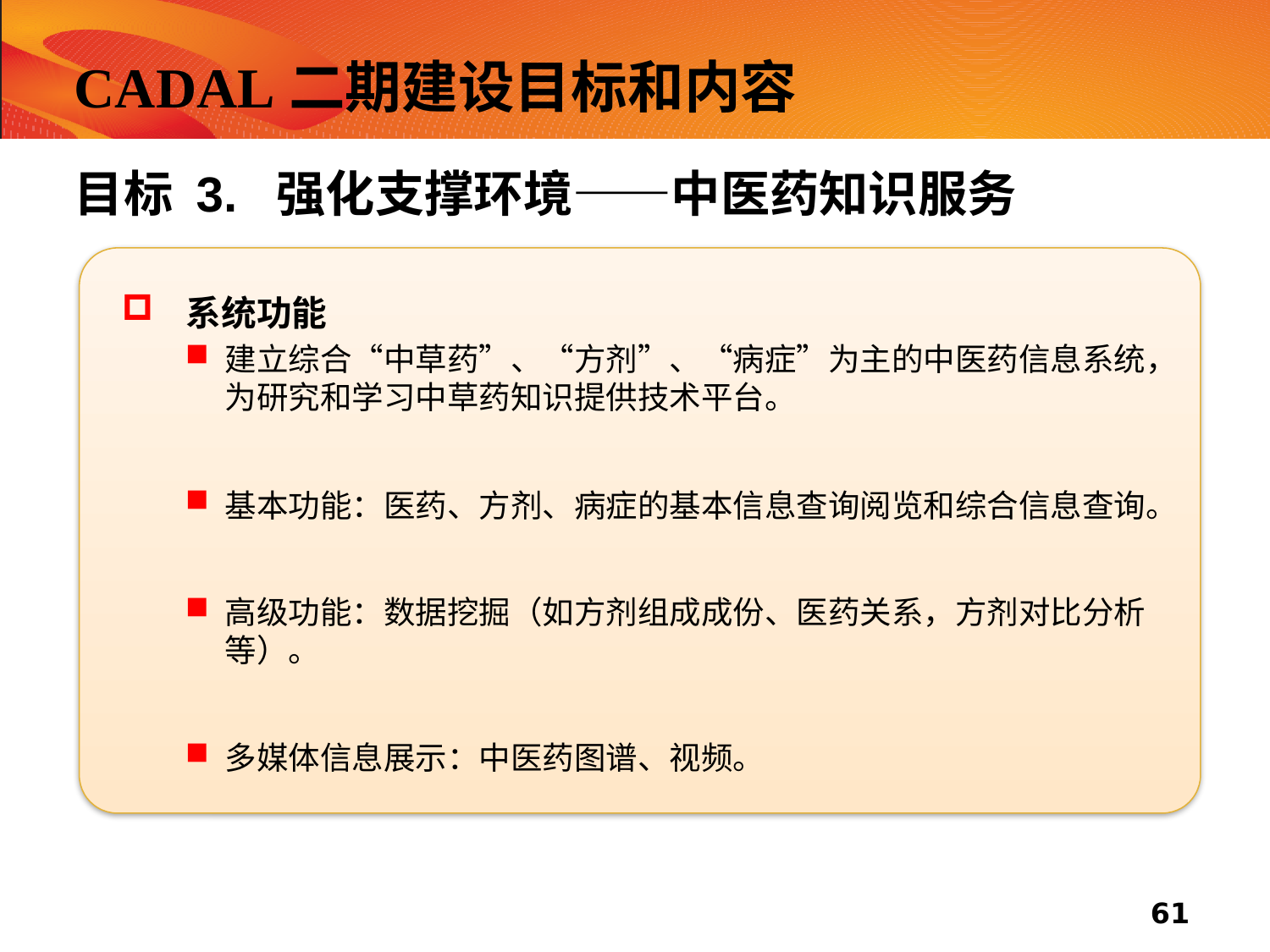

# CADAL二期建设目标和内容
目标 3.  强化支撑环境——中医药知识服务

 系统功能
建立综合“中草药”、“方剂”、“病症”为主的中医药信息系统，为研究和学习中草药知识提供技术平台。

基本功能：医药、方剂、病症的基本信息查询阅览和综合信息查询。

高级功能：数据挖掘（如方剂组成成份、医药关系，方剂对比分析等）。

多媒体信息展示：中医药图谱、视频。